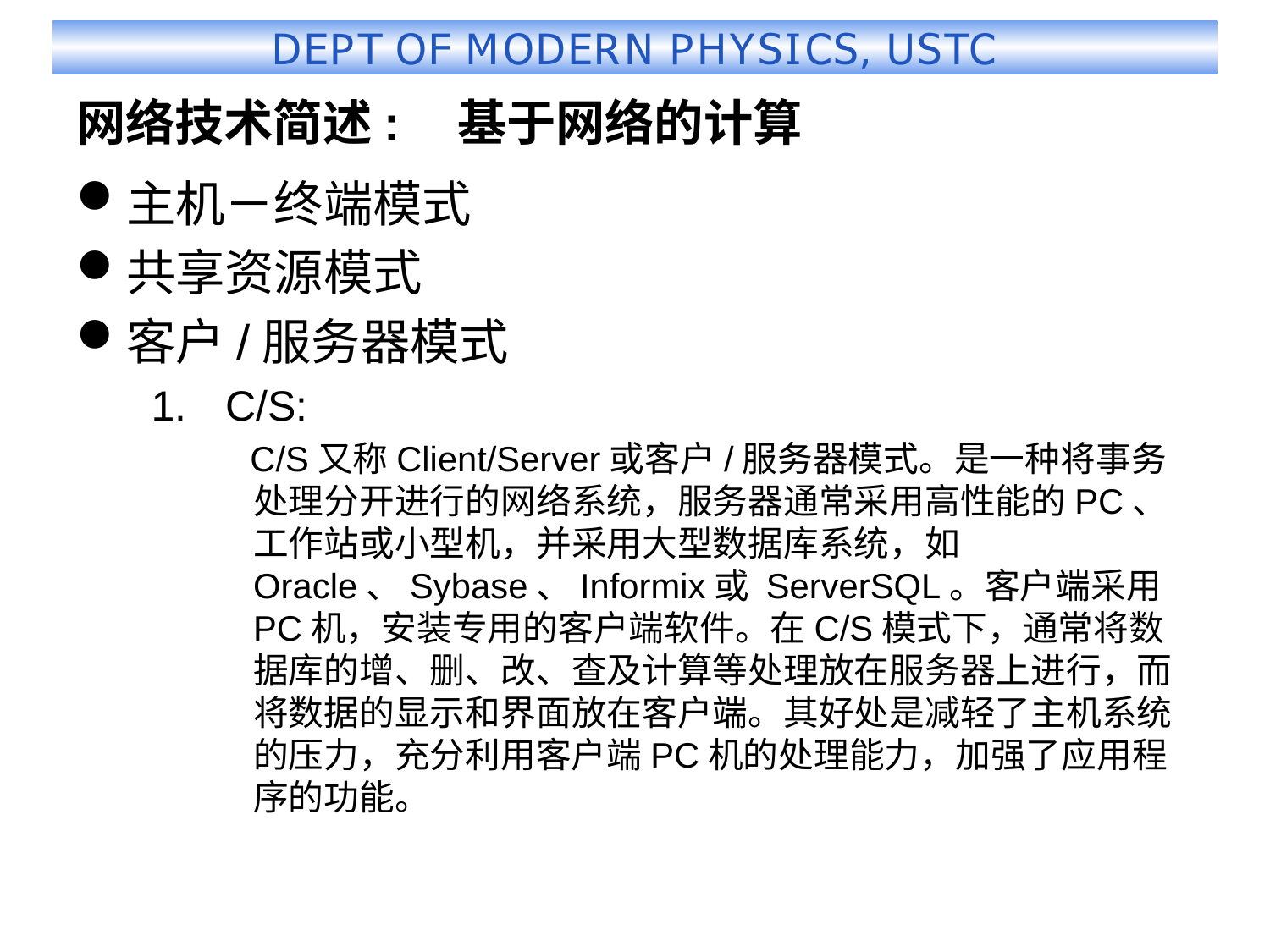

# 网络技术简述:	基于网络的计算
主机－终端模式
共享资源模式
客户/服务器模式
C/S:
C/S又称Client/Server或客户/服务器模式。是一种将事务处理分开进行的网络系统，服务器通常采用高性能的PC、工作站或小型机，并采用大型数据库系统，如Oracle、Sybase、Informix或 ServerSQL。客户端采用PC机，安装专用的客户端软件。在C/S模式下，通常将数据库的增、删、改、查及计算等处理放在服务器上进行，而将数据的显示和界面放在客户端。其好处是减轻了主机系统的压力，充分利用客户端PC机的处理能力，加强了应用程序的功能。